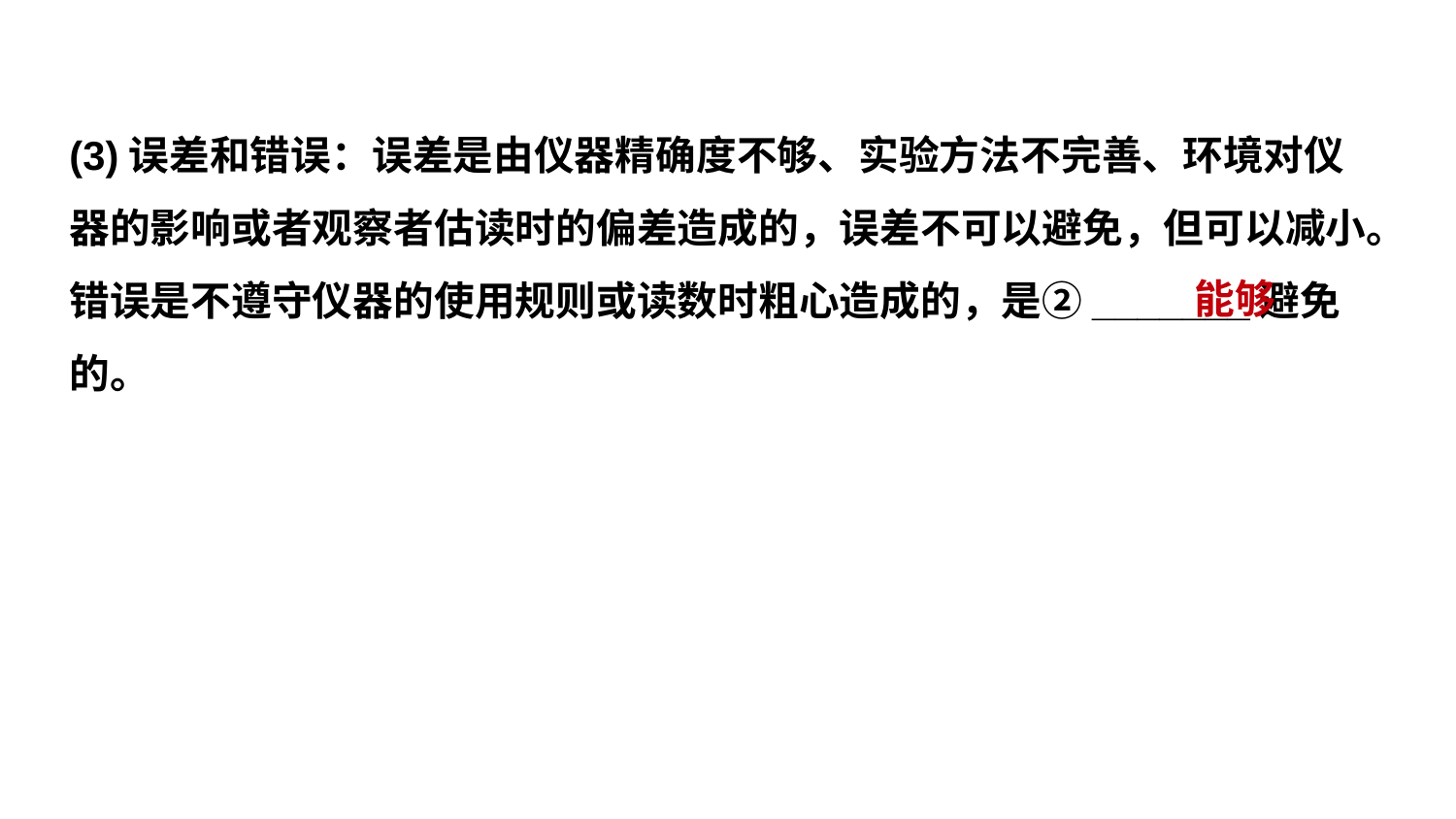

(3)误差和错误：误差是由仪器精确度不够、实验方法不完善、环境对仪器的影响或者观察者估读时的偏差造成的，误差不可以避免，但可以减小。错误是不遵守仪器的使用规则或读数时粗心造成的，是②_______避免的。
 能够